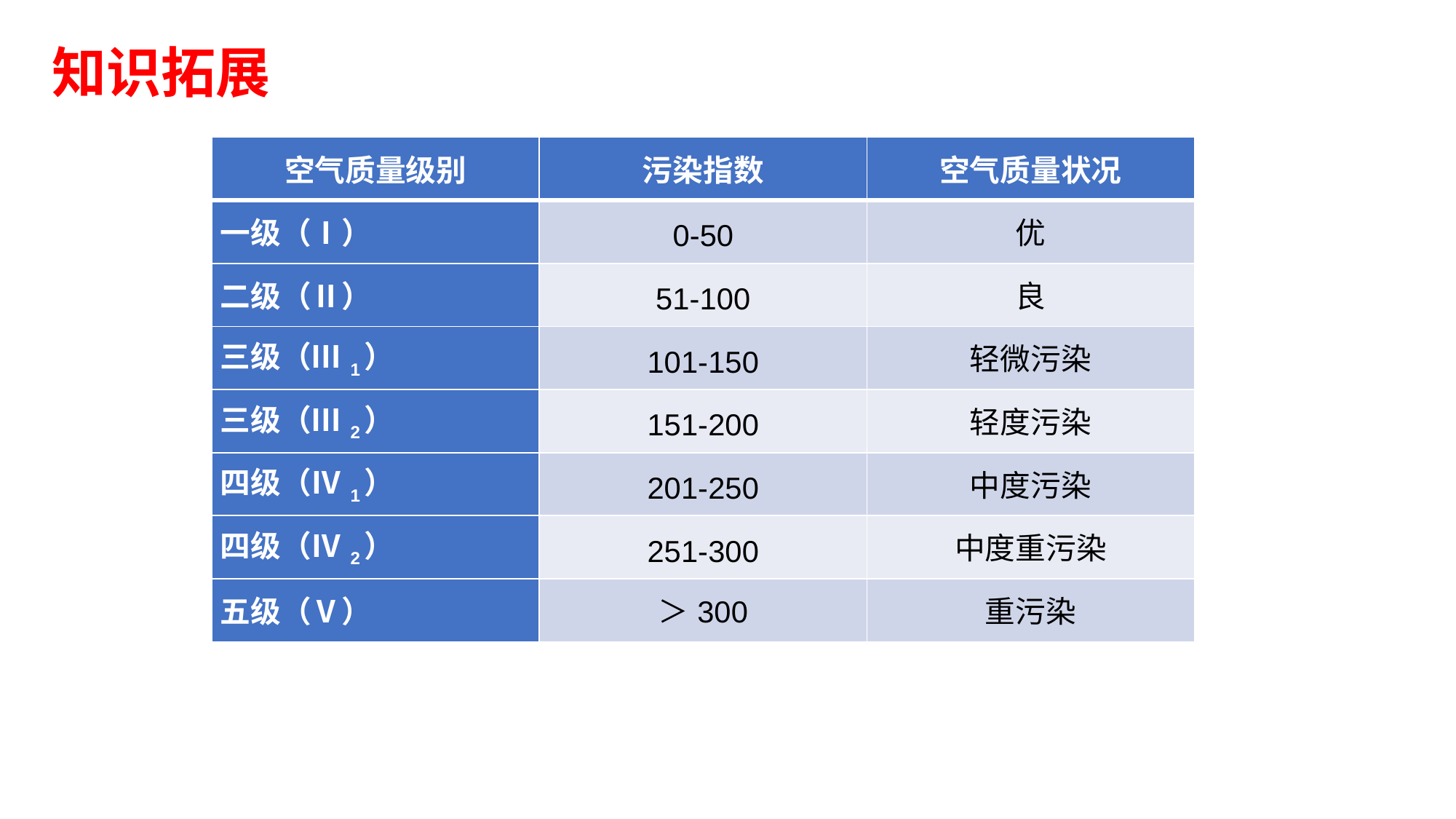

知识拓展
| 空气质量级别 | 污染指数 | 空气质量状况 |
| --- | --- | --- |
| 一级（Ⅰ） | 0-50 | 优 |
| 二级（Ⅱ） | 51-100 | 良 |
| 三级（Ⅲ1） | 101-150 | 轻微污染 |
| 三级（Ⅲ2） | 151-200 | 轻度污染 |
| 四级（Ⅳ1） | 201-250 | 中度污染 |
| 四级（Ⅳ2） | 251-300 | 中度重污染 |
| 五级（Ⅴ） | ＞300 | 重污染 |